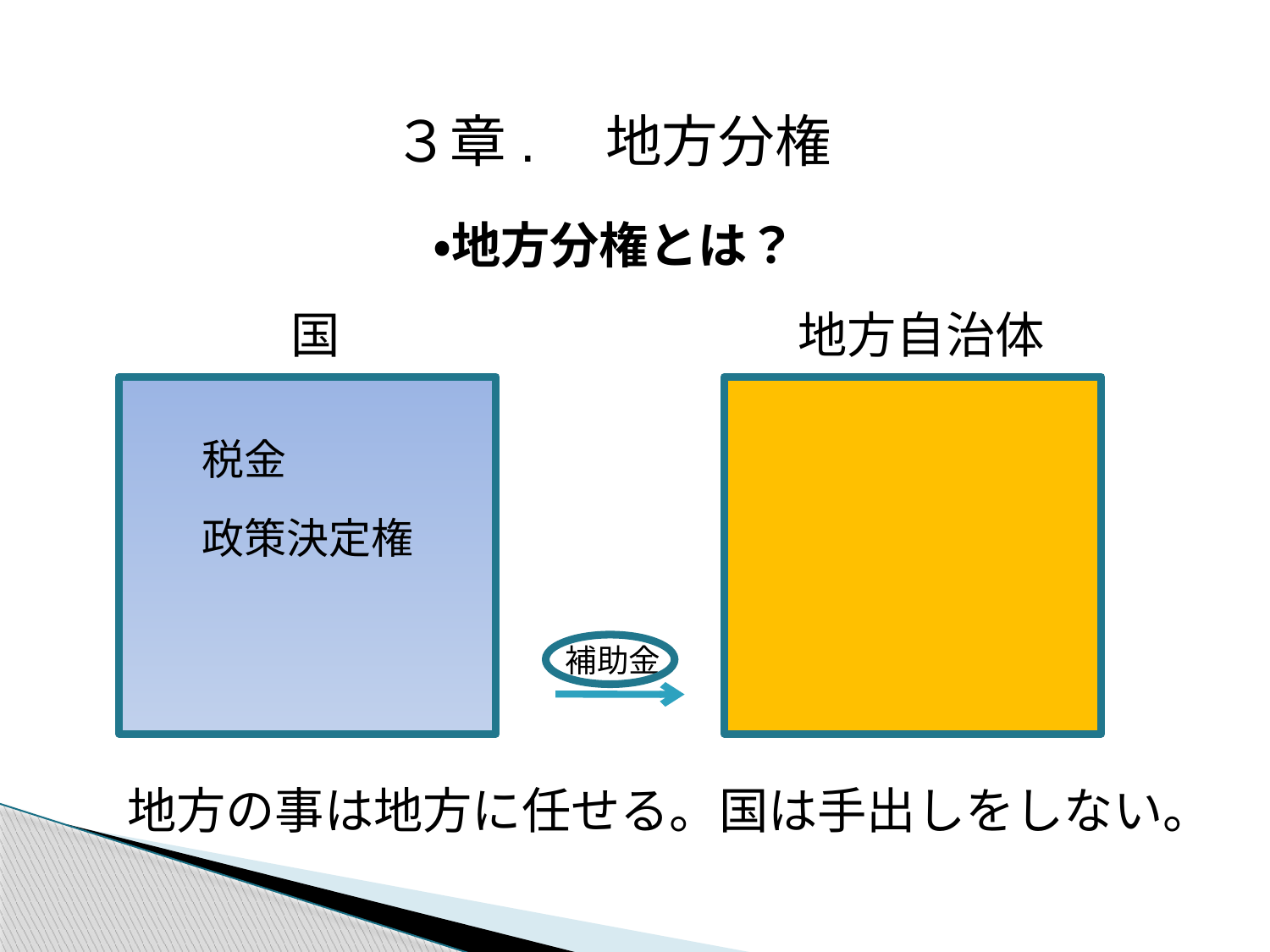

３章.　地方分権
・地方分権とは？
国
地方自治体

税金
政策決定権

補助金
地方の事は地方に任せる。国は手出しをしない。